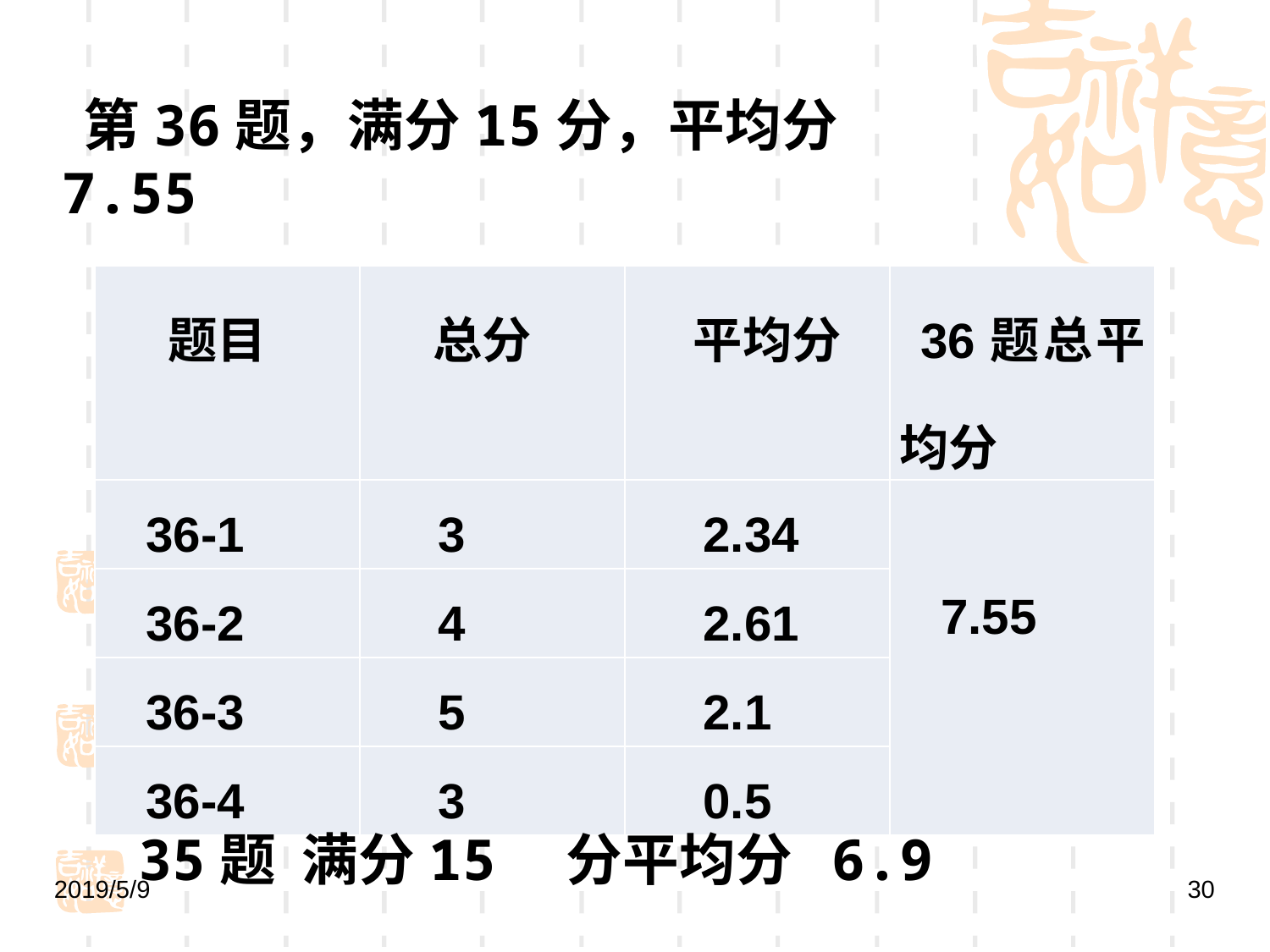

第36题，满分15分，平均分7.55
| 题目 | 总分 | 平均分 | 36题总平均分 |
| --- | --- | --- | --- |
| 36-1 | 3 | 2.34 | 7.55 |
| 36-2 | 4 | 2.61 |  |
| 36-3 | 5 | 2.1 |  |
| 36-4 | 3 | 0.5 |  |
35题  满分15　分平均分  6.9
2019/5/9
30